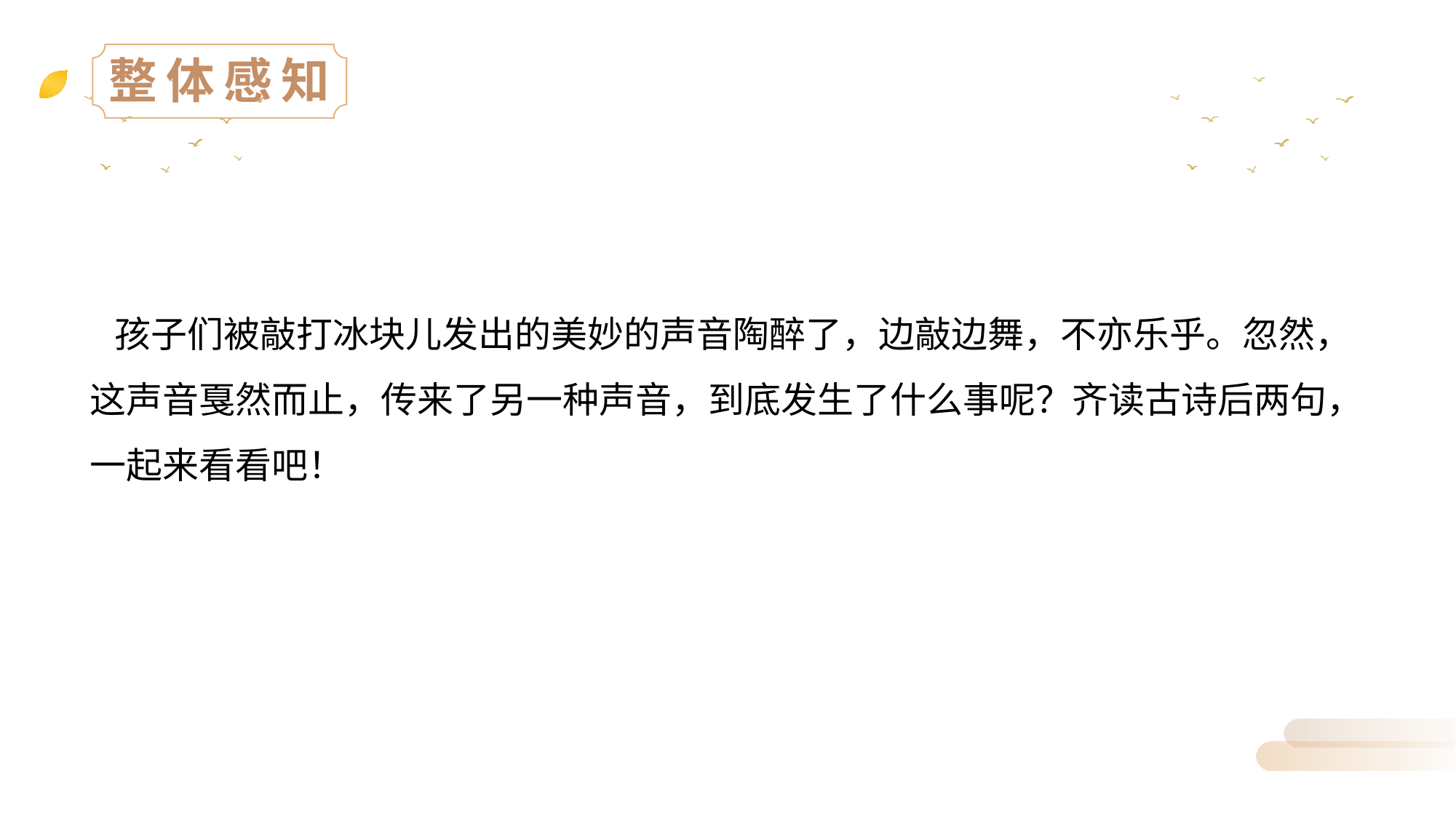

孩子们被敲打冰块儿发出的美妙的声音陶醉了，边敲边舞，不亦乐乎。忽然，这声音戛然而止，传来了另一种声音，到底发生了什么事呢？齐读古诗后两句，一起来看看吧！